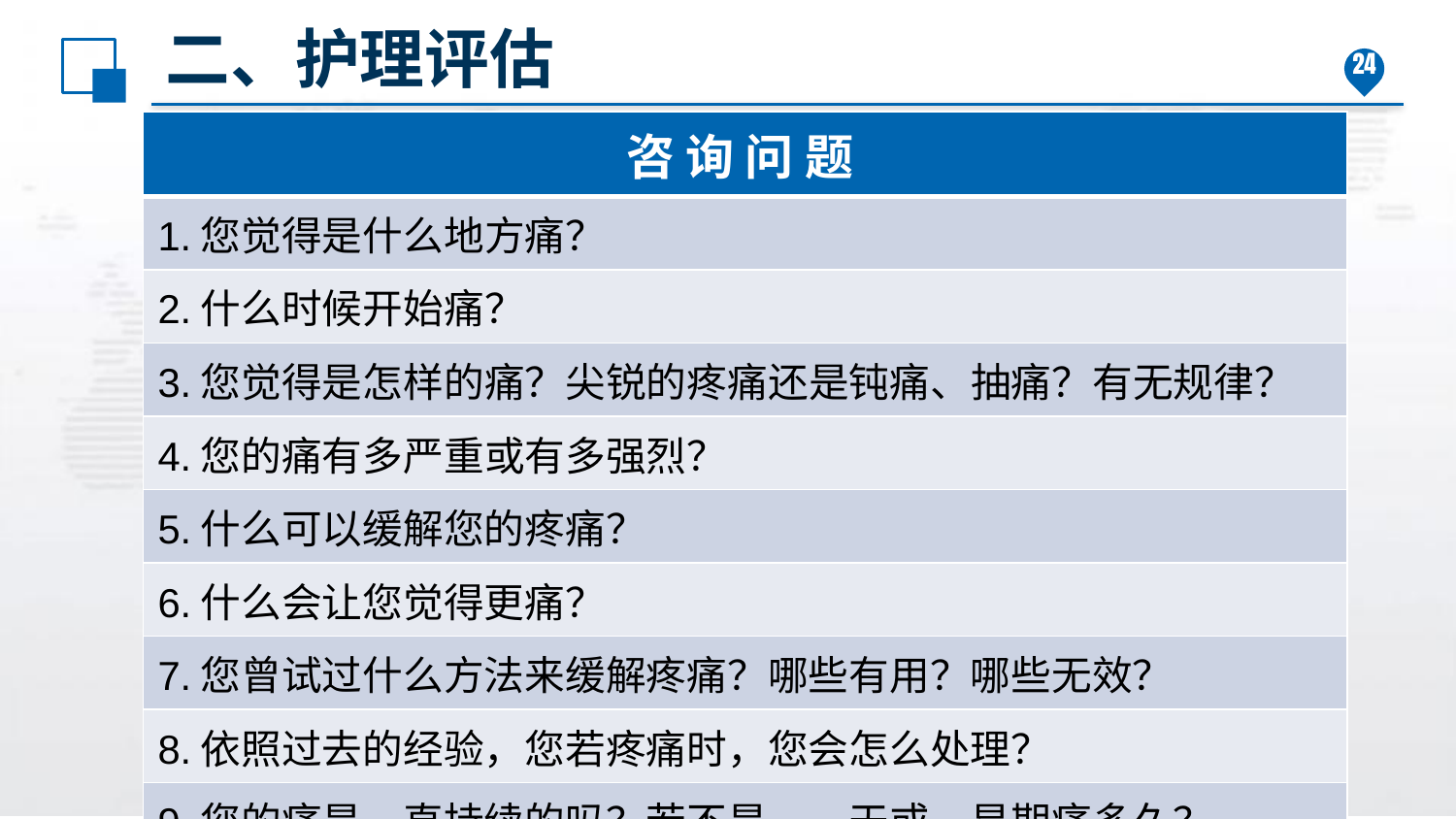

# 二、护理评估
24
| 咨 询 问 题 |
| --- |
| 1.您觉得是什么地方痛？ |
| 2.什么时候开始痛？ |
| 3.您觉得是怎样的痛？尖锐的疼痛还是钝痛、抽痛？有无规律？ |
| 4.您的痛有多严重或有多强烈？ |
| 5.什么可以缓解您的疼痛？ |
| 6.什么会让您觉得更痛？ |
| 7.您曾试过什么方法来缓解疼痛？哪些有用？哪些无效？ |
| 8.依照过去的经验，您若疼痛时，您会怎么处理？ |
| 9.您的痛是一直持续的吗？若不是，一天或一星期痛多久？ |
| 10.每次疼痛持续多久？ |